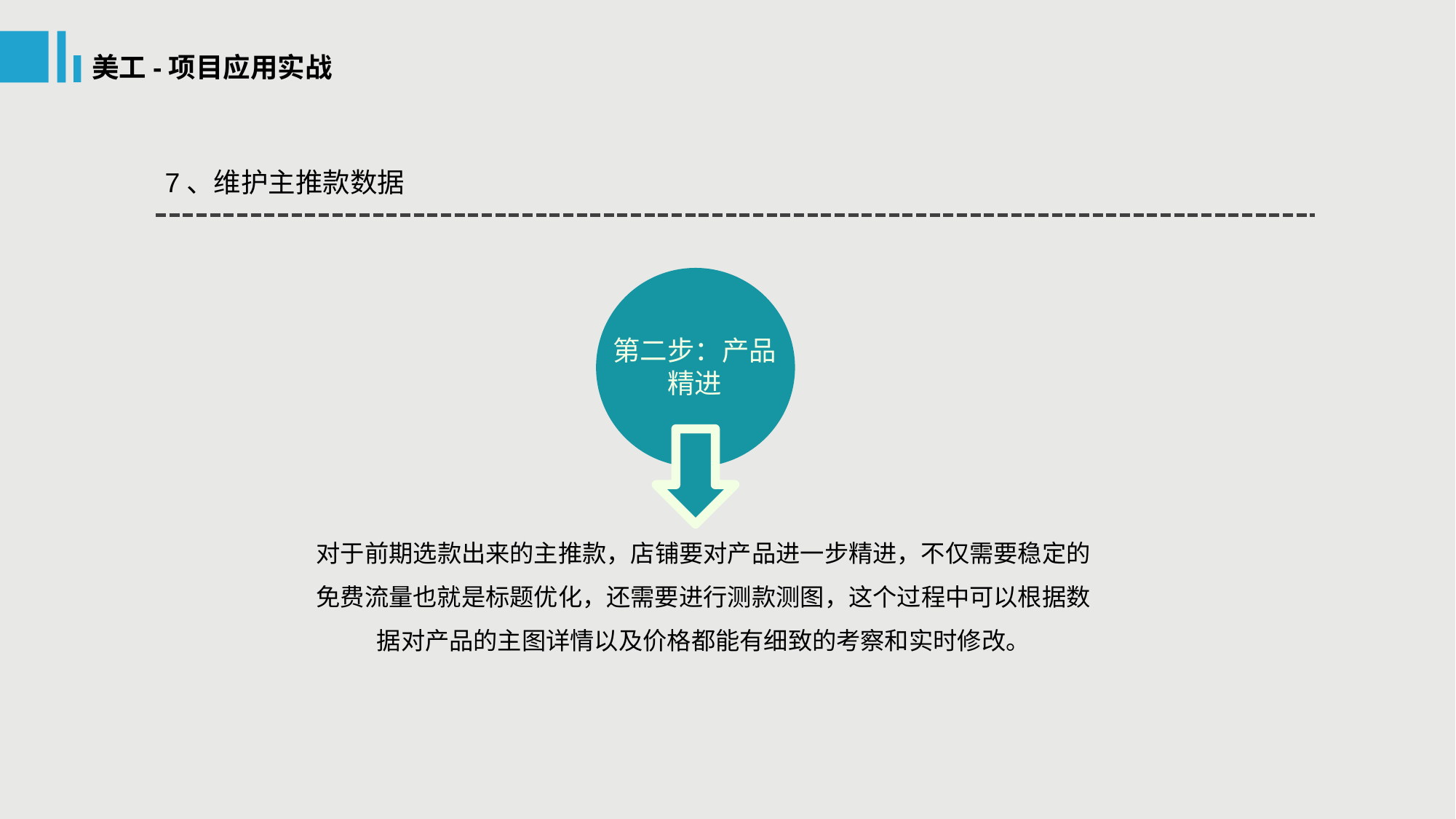

美工-项目应用实战
7、维护主推款数据

第二步：产品精进

对于前期选款出来的主推款，店铺要对产品进一步精进，不仅需要稳定的免费流量也就是标题优化，还需要进行测款测图，这个过程中可以根据数据对产品的主图详情以及价格都能有细致的考察和实时修改。